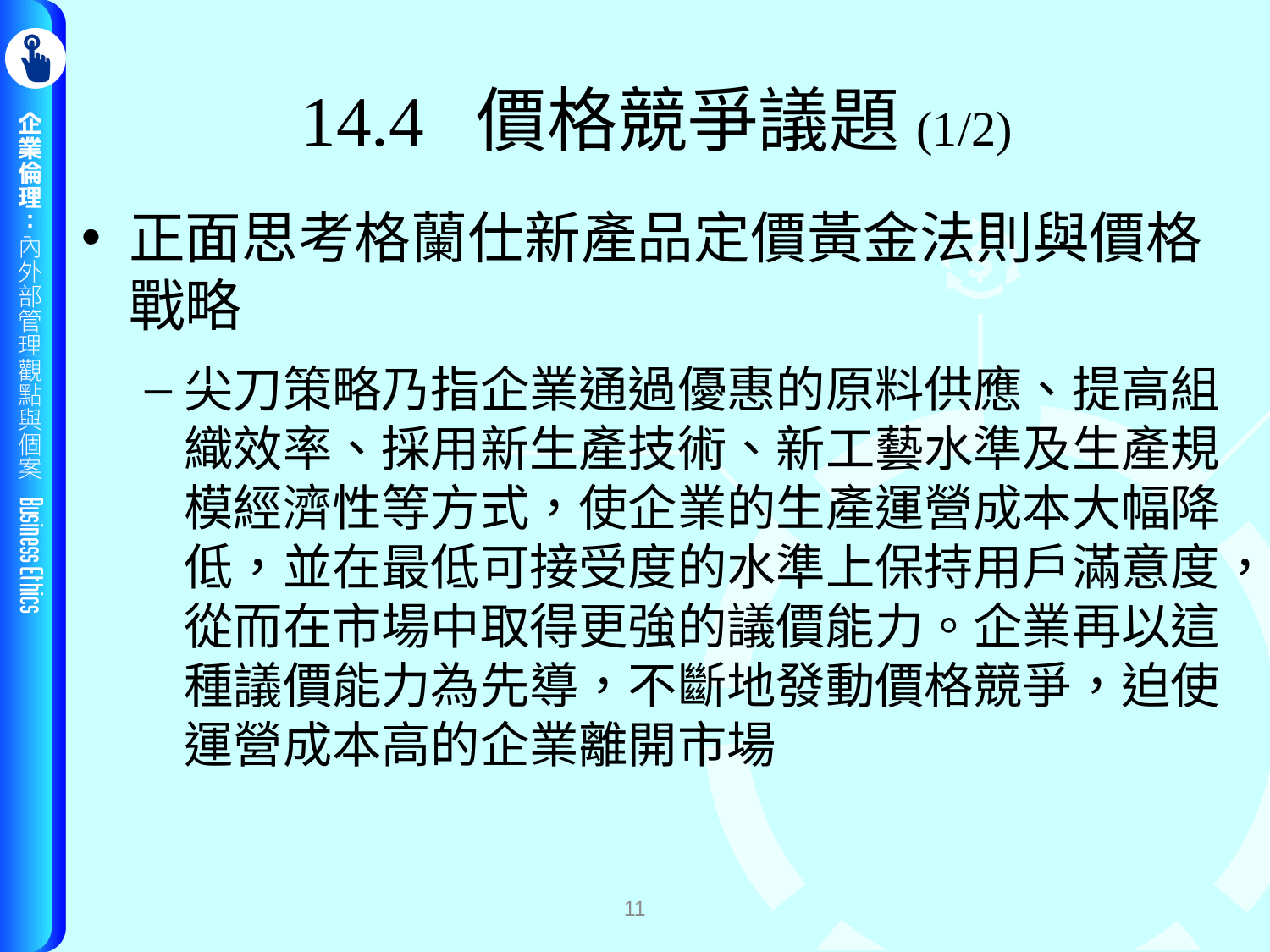

# 14.4  價格競爭議題(1/2)
正面思考格蘭仕新產品定價黃金法則與價格戰略
尖刀策略乃指企業通過優惠的原料供應、提高組織效率、採用新生產技術、新工藝水準及生產規模經濟性等方式，使企業的生產運營成本大幅降低，並在最低可接受度的水準上保持用戶滿意度，從而在市場中取得更強的議價能力。企業再以這種議價能力為先導，不斷地發動價格競爭，迫使運營成本高的企業離開市場
11